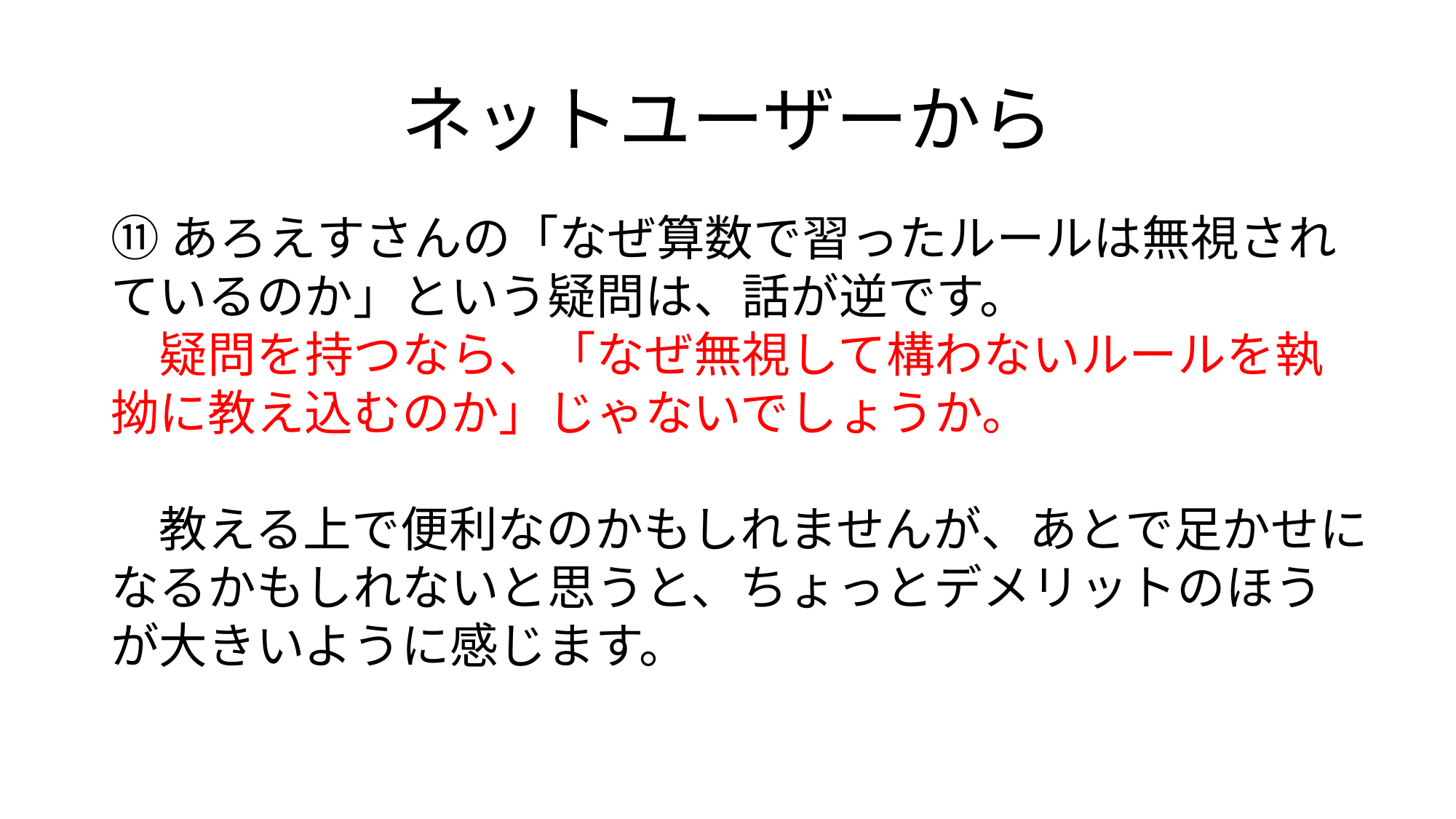

# ネットユーザーから
⑪あろえすさんの「なぜ算数で習ったルールは無視されているのか」という疑問は、話が逆です。
　疑問を持つなら、「なぜ無視して構わないルールを執拗に教え込むのか」じゃないでしょうか。

　教える上で便利なのかもしれませんが、あとで足かせになるかもしれないと思うと、ちょっとデメリットのほうが大きいように感じます。